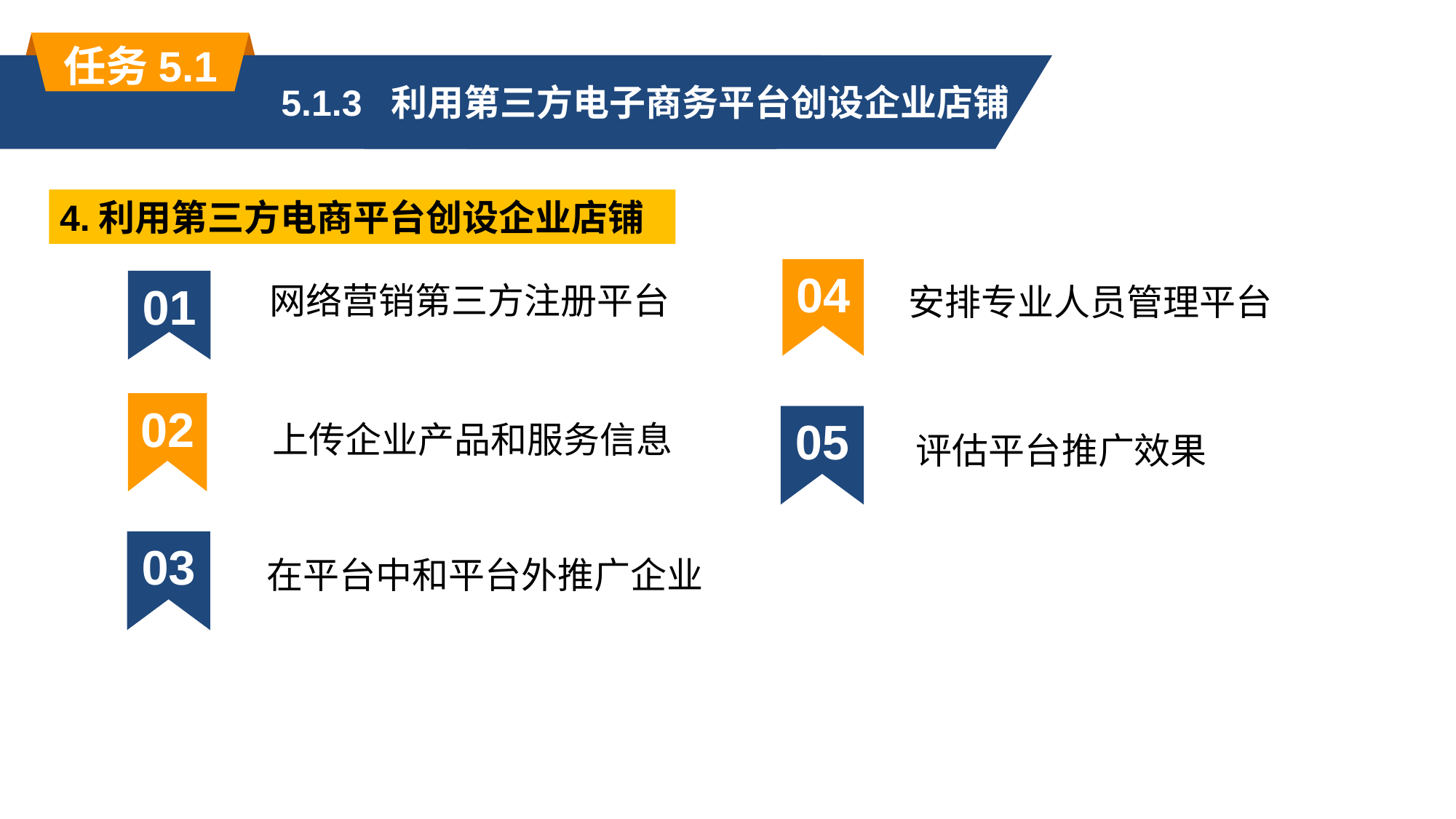

任务5.1
HUANXIANG PPT

单击此处添加标题文本内容
5.1.3  利用第三方电子商务平台创设企业店铺
4.利用第三方电商平台创设企业店铺
04
网络营销第三方注册平台
安排专业人员管理平台
01
02
上传企业产品和服务信息
05
评估平台推广效果
03
在平台中和平台外推广企业